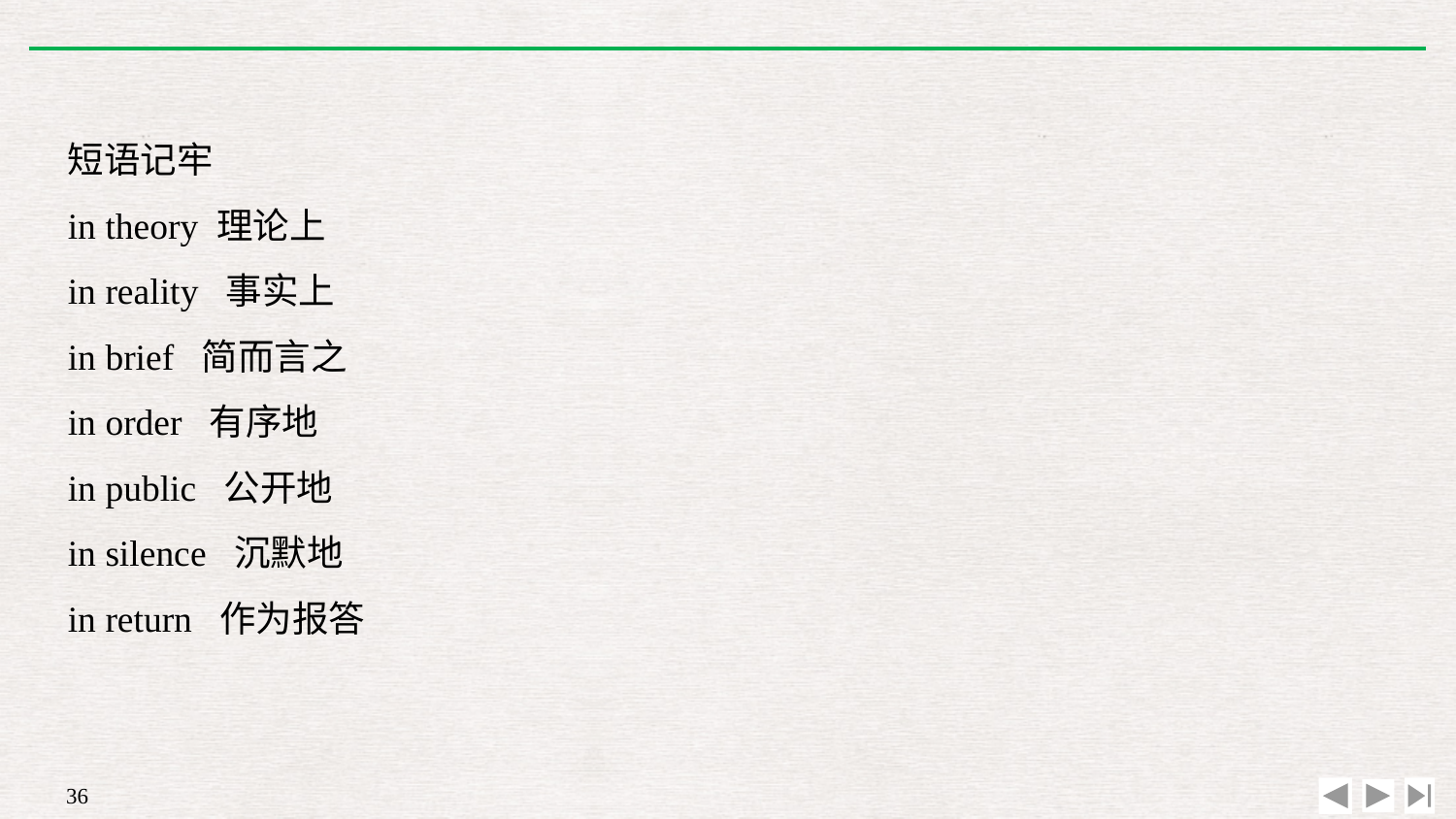

短语记牢
in theory 理论上
in reality  事实上
in brief  简而言之
in order  有序地
in public  公开地
in silence  沉默地
in return  作为报答